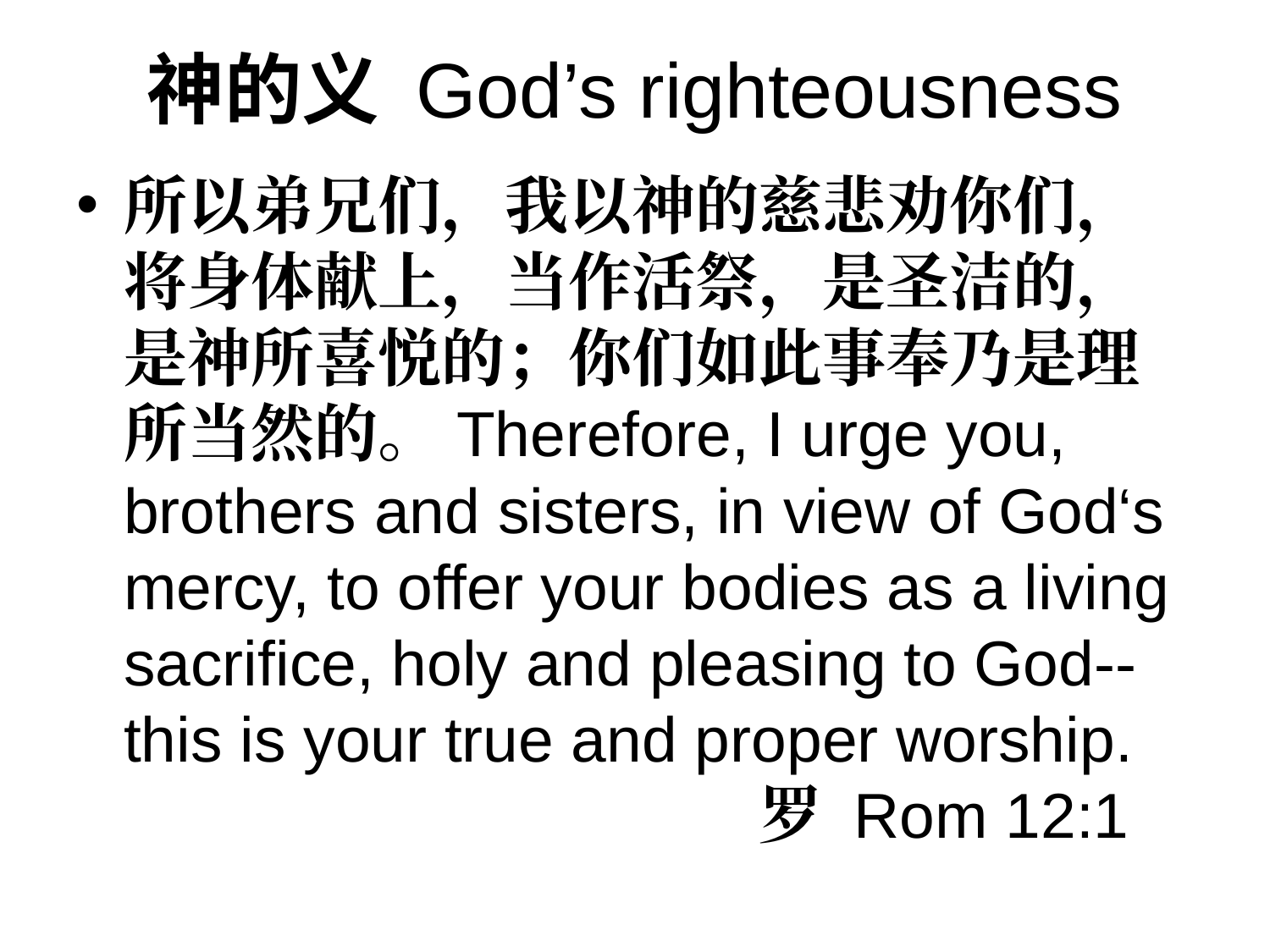

# 神的义 God’s righteousness
所以弟兄们，我以神的慈悲劝你们，将身体献上，当作活祭，是圣洁的，是神所喜悦的；你们如此事奉乃是理所当然的。Therefore, I urge you, brothers and sisters, in view of God‘s mercy, to offer your bodies as a living sacrifice, holy and pleasing to God--this is your true and proper worship. 					罗 Rom 12:1